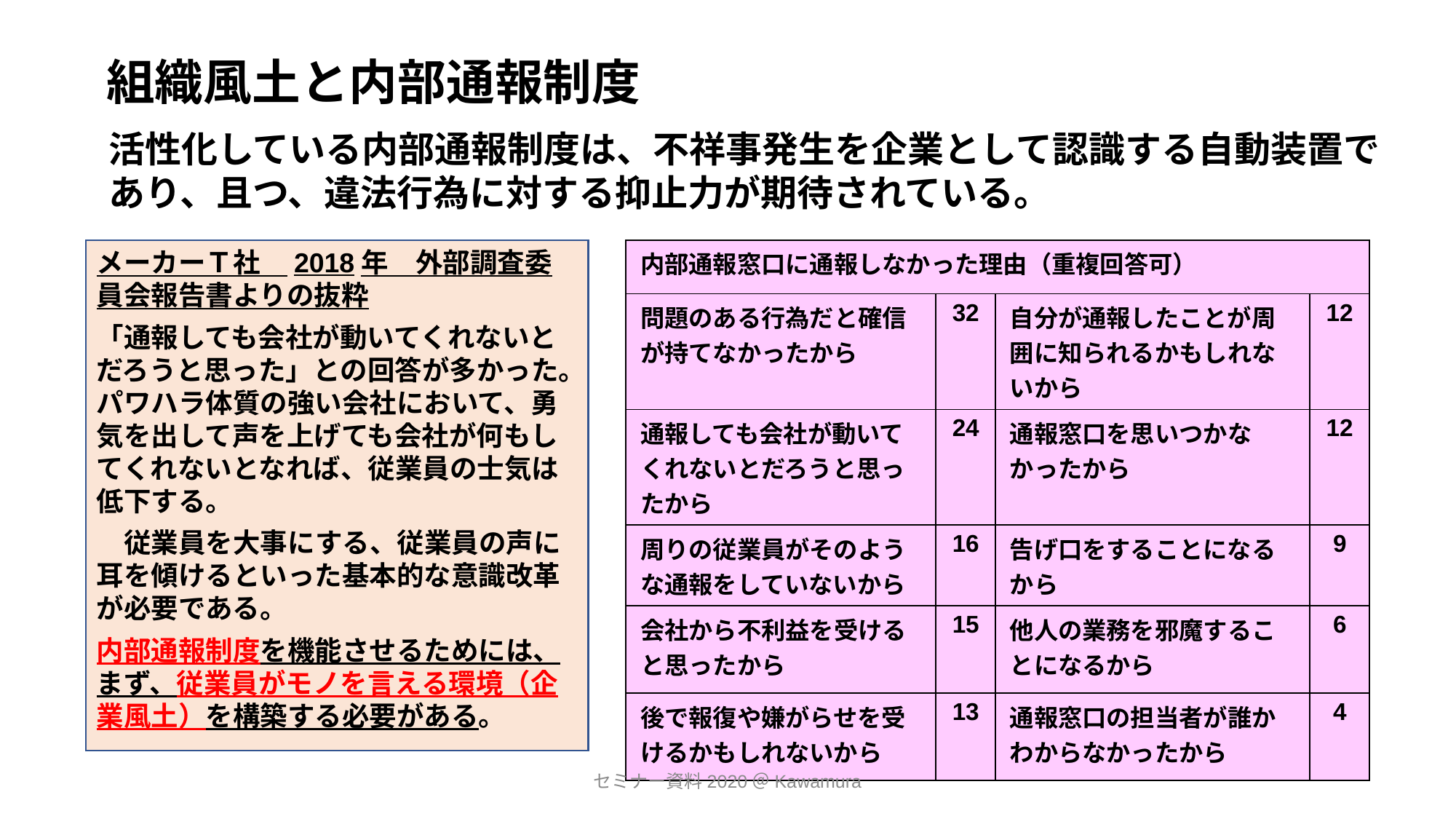

# 組織風土と内部通報制度
活性化している内部通報制度は、不祥事発生を企業として認識する自動装置であり、且つ、違法行為に対する抑止力が期待されている。
メーカーＴ社　2018年　外部調査委員会報告書よりの抜粋
「通報しても会社が動いてくれないとだろうと思った」との回答が多かった。パワハラ体質の強い会社において、勇気を出して声を上げても会社が何もしてくれないとなれば、従業員の士気は低下する。
　従業員を大事にする、従業員の声に耳を傾けるといった基本的な意識改革が必要である。
内部通報制度を機能させるためには、まず、従業員がモノを言える環境（企業風土）を構築する必要がある。
| 内部通報窓口に通報しなかった理由（重複回答可） |  |  |  |
| --- | --- | --- | --- |
| 問題のある行為だと確信が持てなかったから | 32 | 自分が通報したことが周囲に知られるかもしれないから | 12 |
| 通報しても会社が動いてくれないとだろうと思ったから | 24 | 通報窓口を思いつかなかったから | 12 |
| 周りの従業員がそのような通報をしていないから | 16 | 告げ口をすることになるから | 9 |
| 会社から不利益を受けると思ったから | 15 | 他人の業務を邪魔することになるから | 6 |
| 後で報復や嫌がらせを受けるかもしれないから | 13 | 通報窓口の担当者が誰かわからなかったから | 4 |
セミナー資料2020＠Kawamura